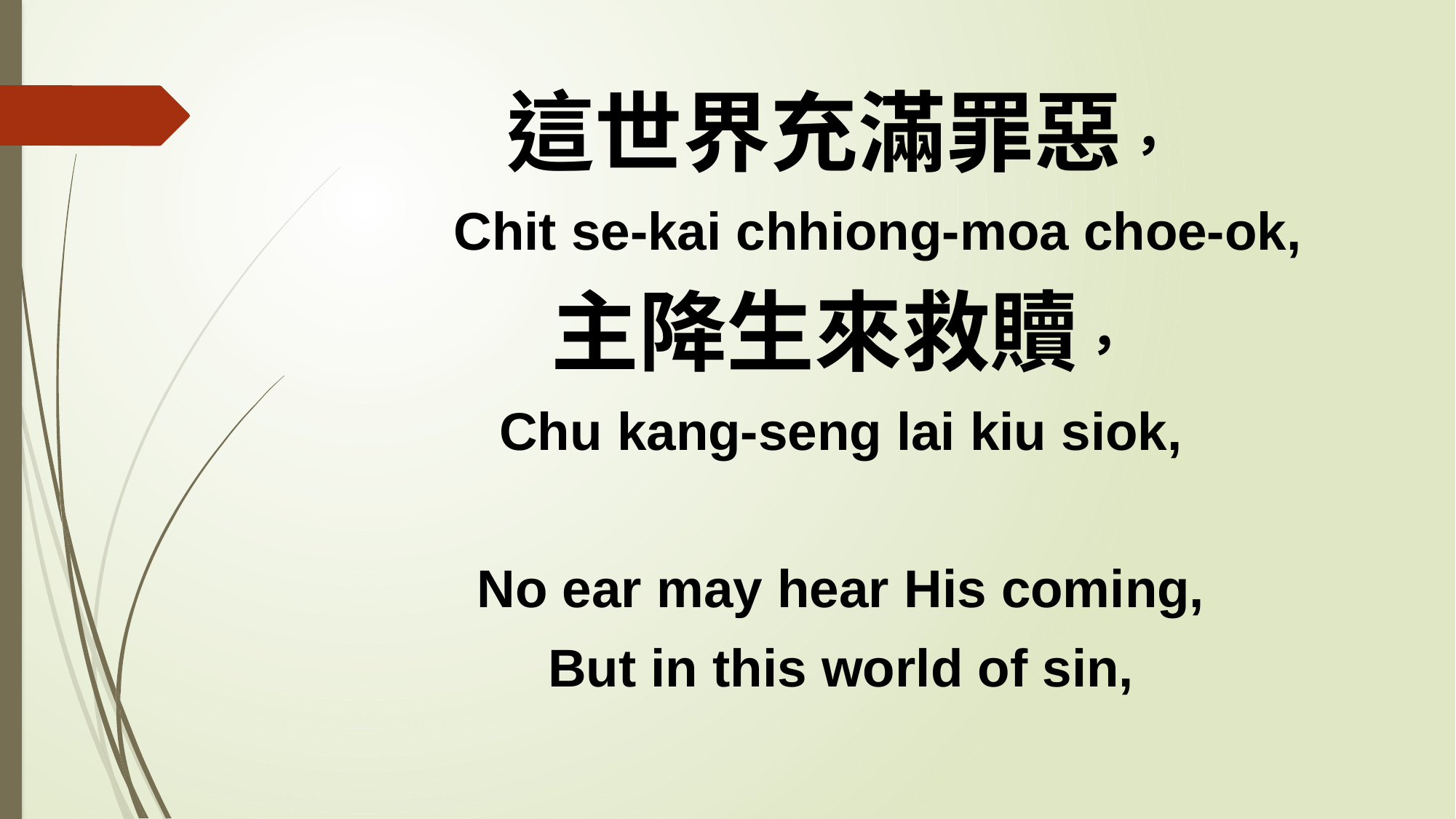

這世界充滿罪惡，
     Chit se-kai chhiong-moa choe-ok,
主降生來救贖，
Chu kang-seng lai kiu siok,

No ear may hear His coming,
But in this world of sin,